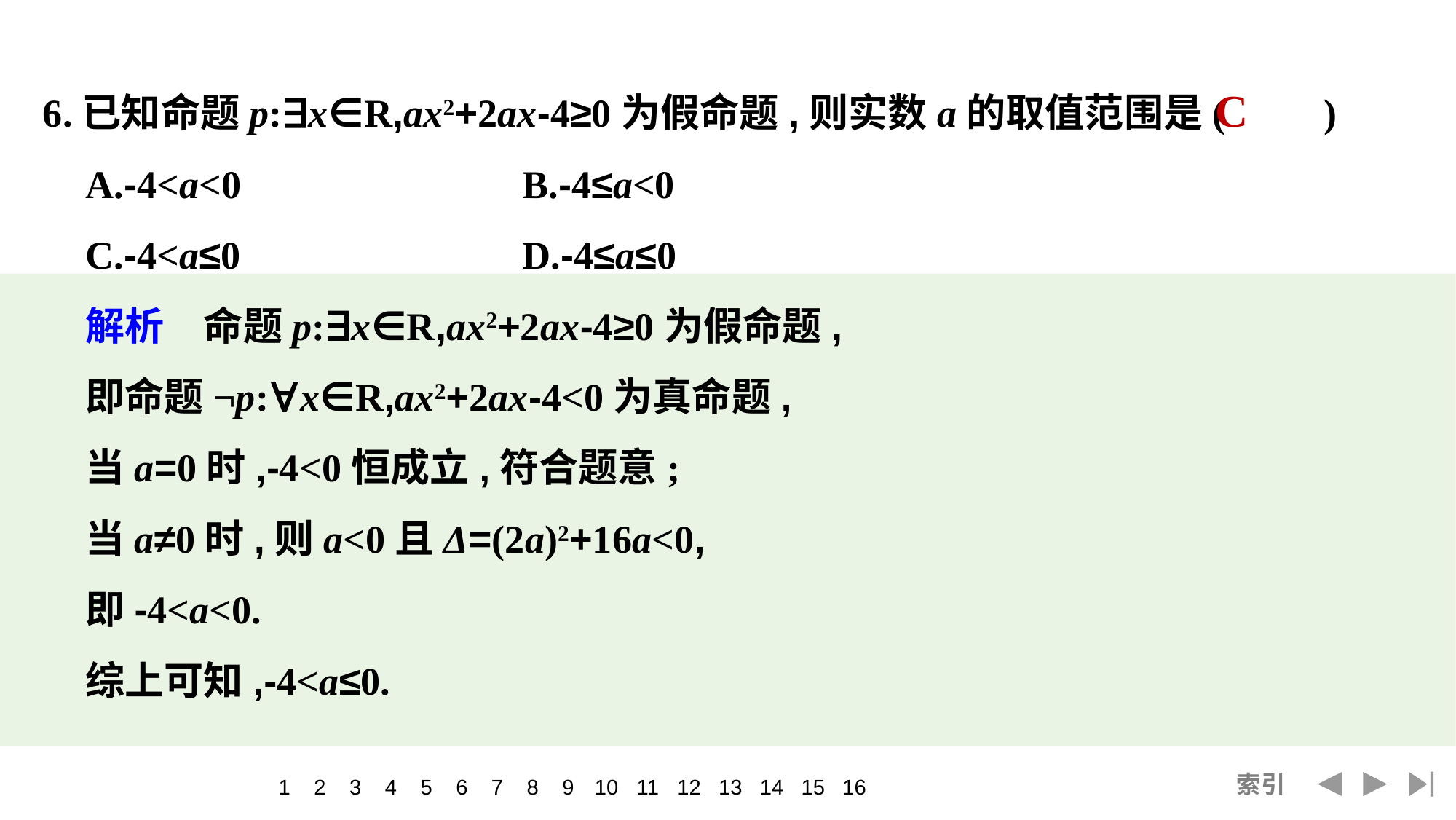

6.已知命题p:∃x∈R,ax2+2ax-4≥0为假命题,则实数a的取值范围是(　　)
	A.-4<a<0			B.-4≤a<0
	C.-4<a≤0			D.-4≤a≤0
	解析　命题p:∃x∈R,ax2+2ax-4≥0为假命题,
	即命题¬p:∀x∈R,ax2+2ax-4<0为真命题,
	当a=0时,-4<0恒成立,符合题意;
	当a≠0时,则a<0且Δ=(2a)2+16a<0,
	即-4<a<0.
	综上可知,-4<a≤0.
C